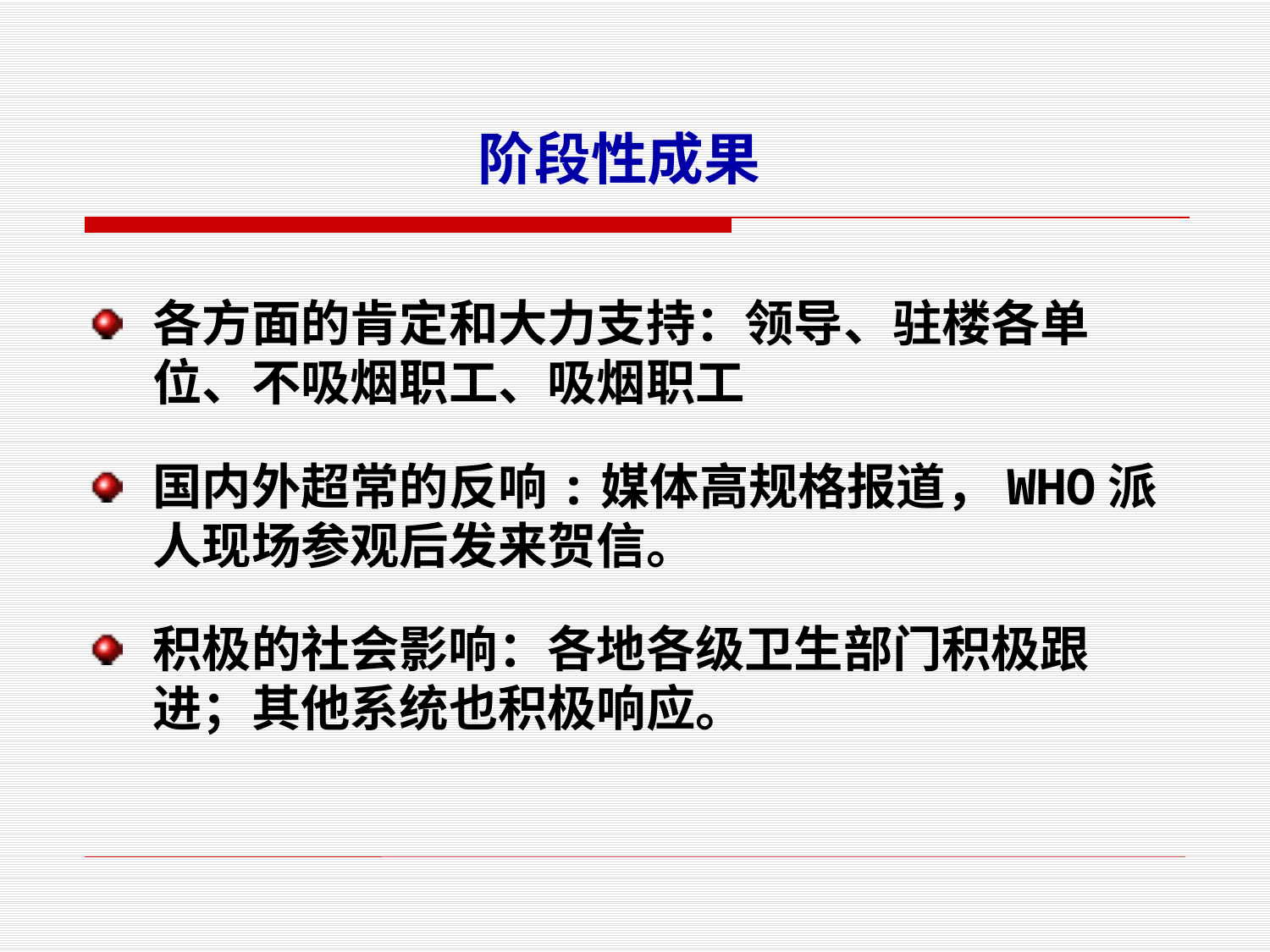

阶段性成果
各方面的肯定和大力支持：领导、驻楼各单位、不吸烟职工、吸烟职工

国内外超常的反响:媒体高规格报道，WHO派人现场参观后发来贺信。

积极的社会影响：各地各级卫生部门积极跟进；其他系统也积极响应。